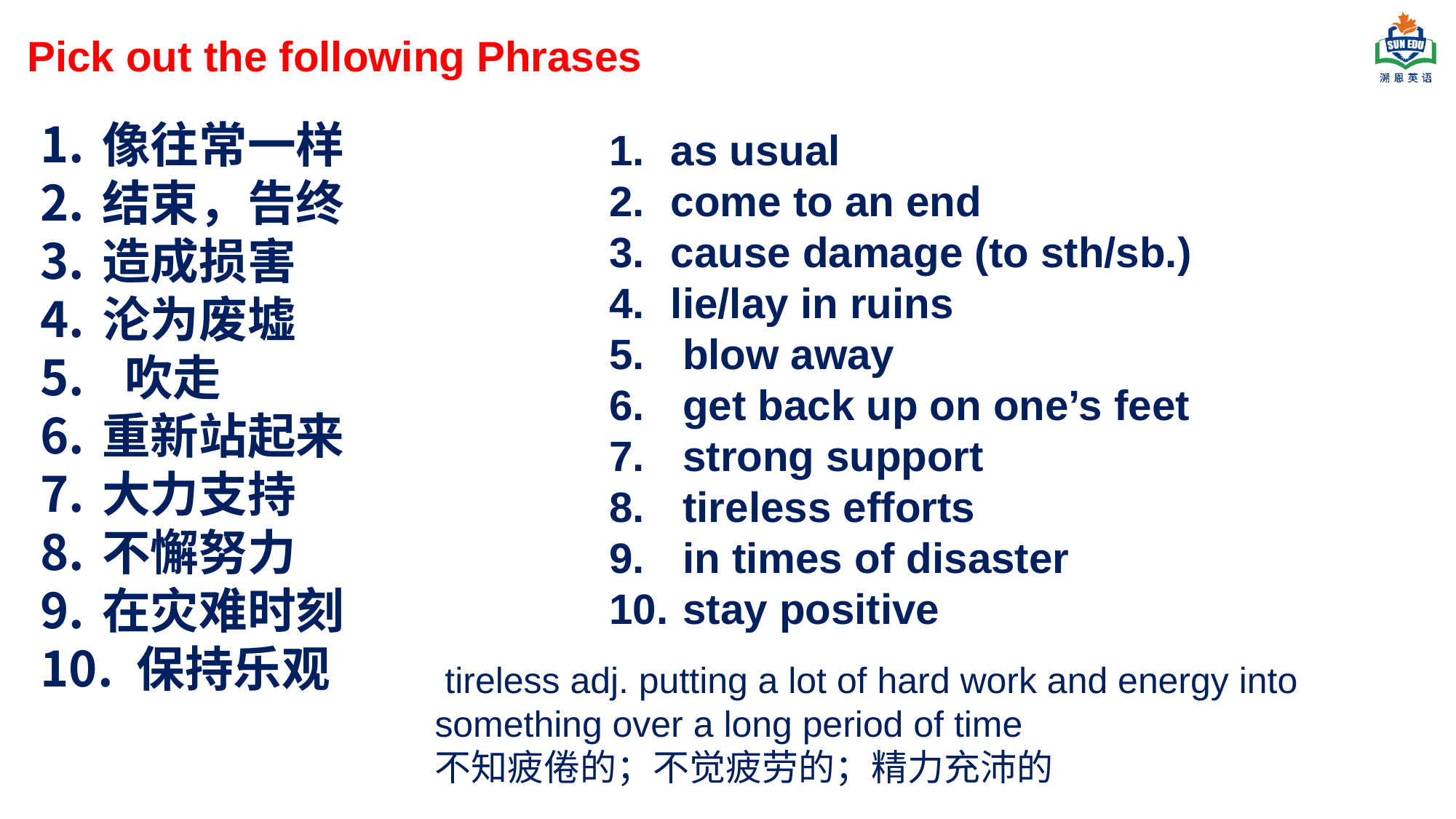

Pick out the following Phrases
像往常一样
结束，告终
造成损害
沦为废墟
 吹走
重新站起来
大力支持
不懈努力
在灾难时刻
 保持乐观
as usual
come to an end
cause damage (to sth/sb.)
lie/lay in ruins
 blow away
 get back up on one’s feet
 strong support
 tireless efforts
 in times of disaster
 stay positive
 tireless adj. putting a lot of hard work and energy into something over a long period of time
不知疲倦的；不觉疲劳的；精力充沛的